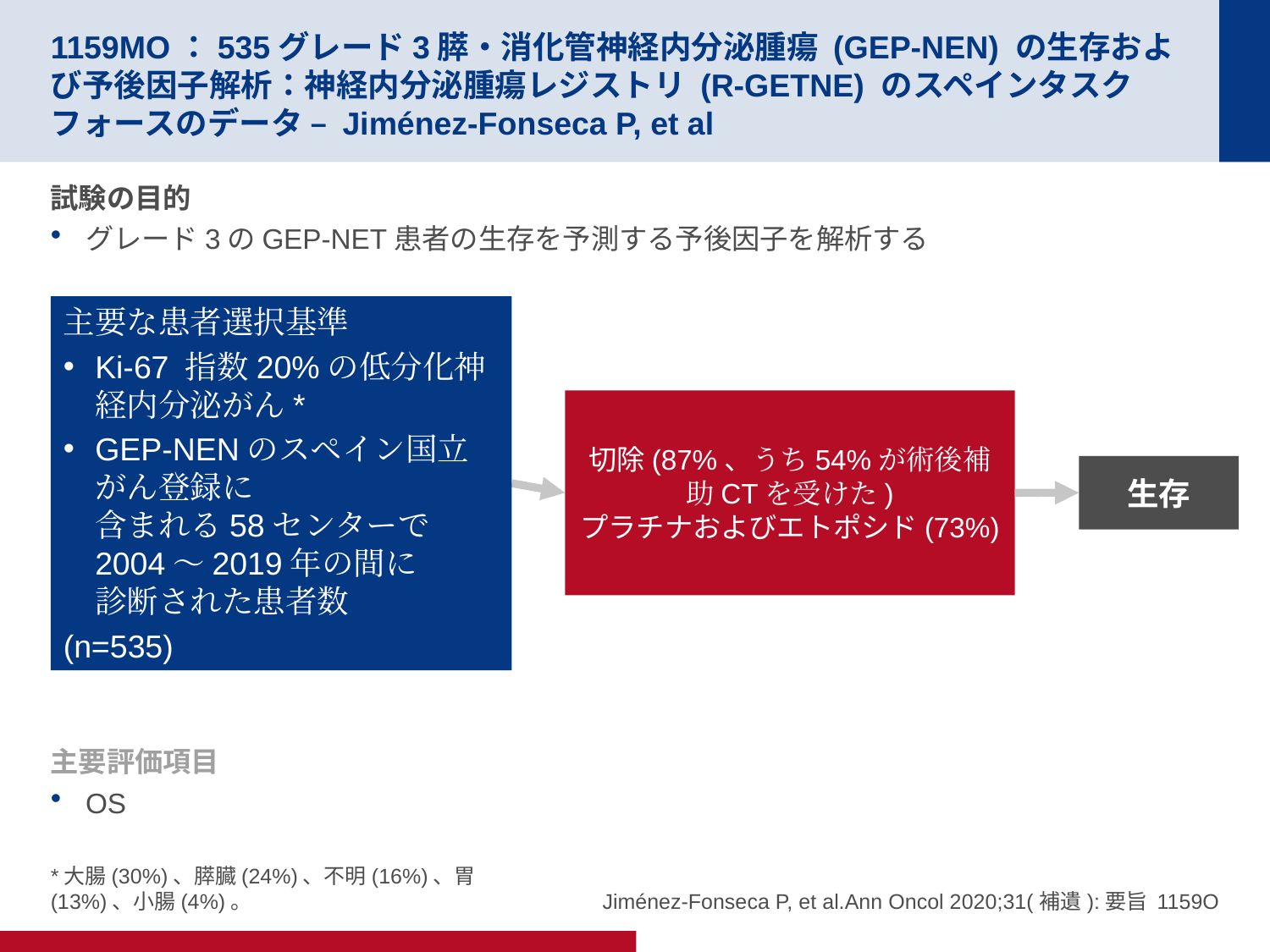

# 1159MO：535グレード3膵・消化管神経内分泌腫瘍 (GEP-NEN) の生存および予後因子解析：神経内分泌腫瘍レジストリ (R-GETNE) のスペインタスクフォースのデータ – Jiménez-Fonseca P, et al
試験の目的
グレード3のGEP-NET患者の生存を予測する予後因子を解析する
主要な患者選択基準
Ki-67 指数20%の低分化神経内分泌がん*
GEP-NENのスペイン国立がん登録に
含まれる58センターで2004～2019年の間に
診断された患者数
(n=535)
切除(87%、うち54%が術後補助CTを受けた)
プラチナおよびエトポシド(73%)
生存
主要評価項目
OS

*大腸(30%)、膵臓(24%)、不明(16%)、胃(13%)、小腸(4%)。
Jiménez-Fonseca P, et al.Ann Oncol 2020;31(補遺):要旨 1159O